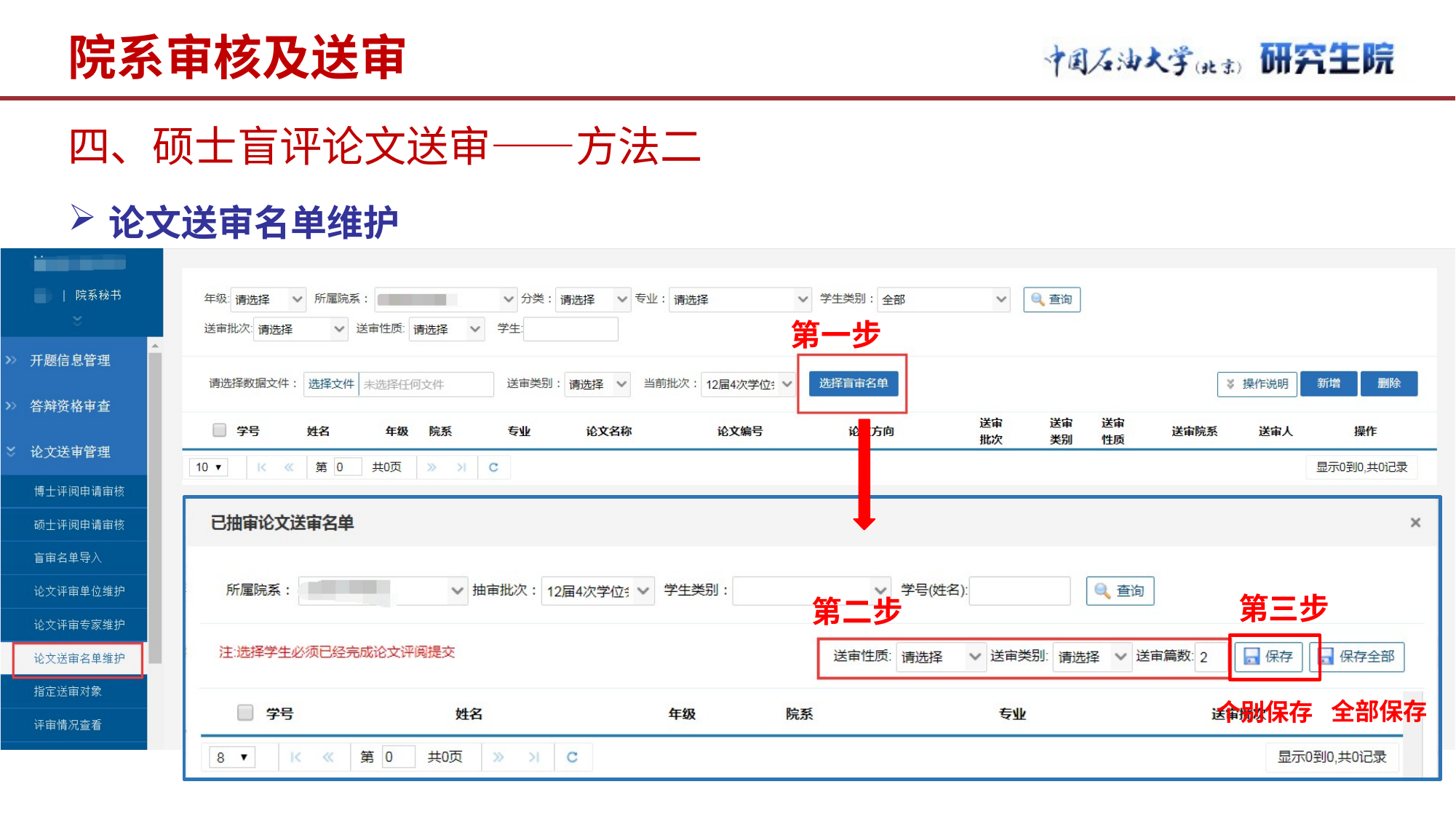

# 院系审核及送审
四、硕士盲评论文送审——方法二
论文送审名单维护

第一步

第三步
第二步

全部保存
个别保存